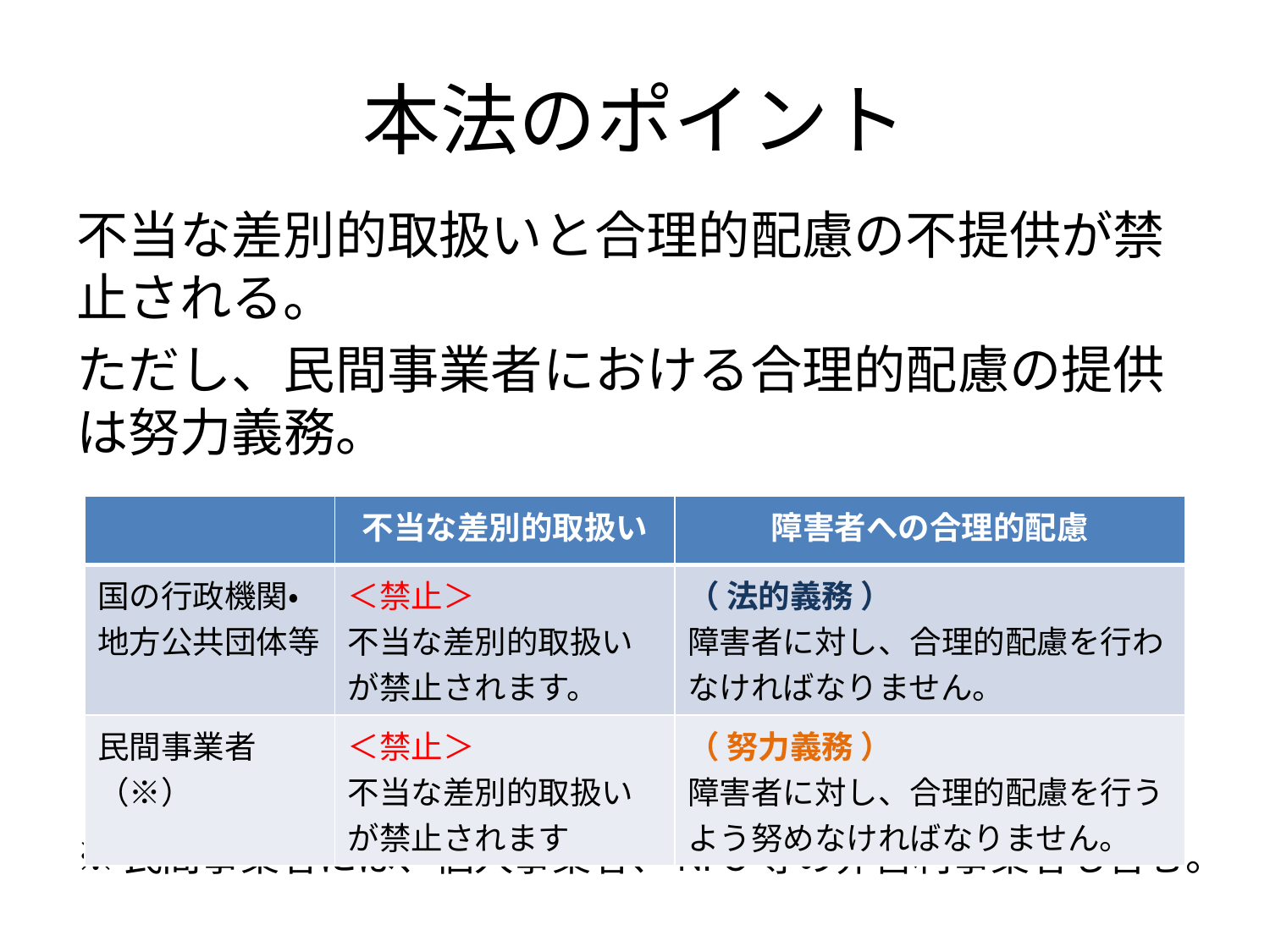

# 本法のポイント
不当な差別的取扱いと合理的配慮の不提供が禁止される。
ただし、民間事業者における合理的配慮の提供は努力義務。

※民間事業者には、個人事業者、NPO等の非営利事業者も含む。

|  | 不当な差別的取扱い | 障害者への合理的配慮 |
| --- | --- | --- |
| 国の行政機関・ 地方公共団体等 | ＜禁止＞ 不当な差別的取扱いが禁止されます。 | （ 法的義務 ） 障害者に対し、合理的配慮を行わなければなりません。 |
| 民間事業者（※） | ＜禁止＞ 不当な差別的取扱いが禁止されます | （ 努力義務 ） 障害者に対し、合理的配慮を行うよう努めなければなりません。 |